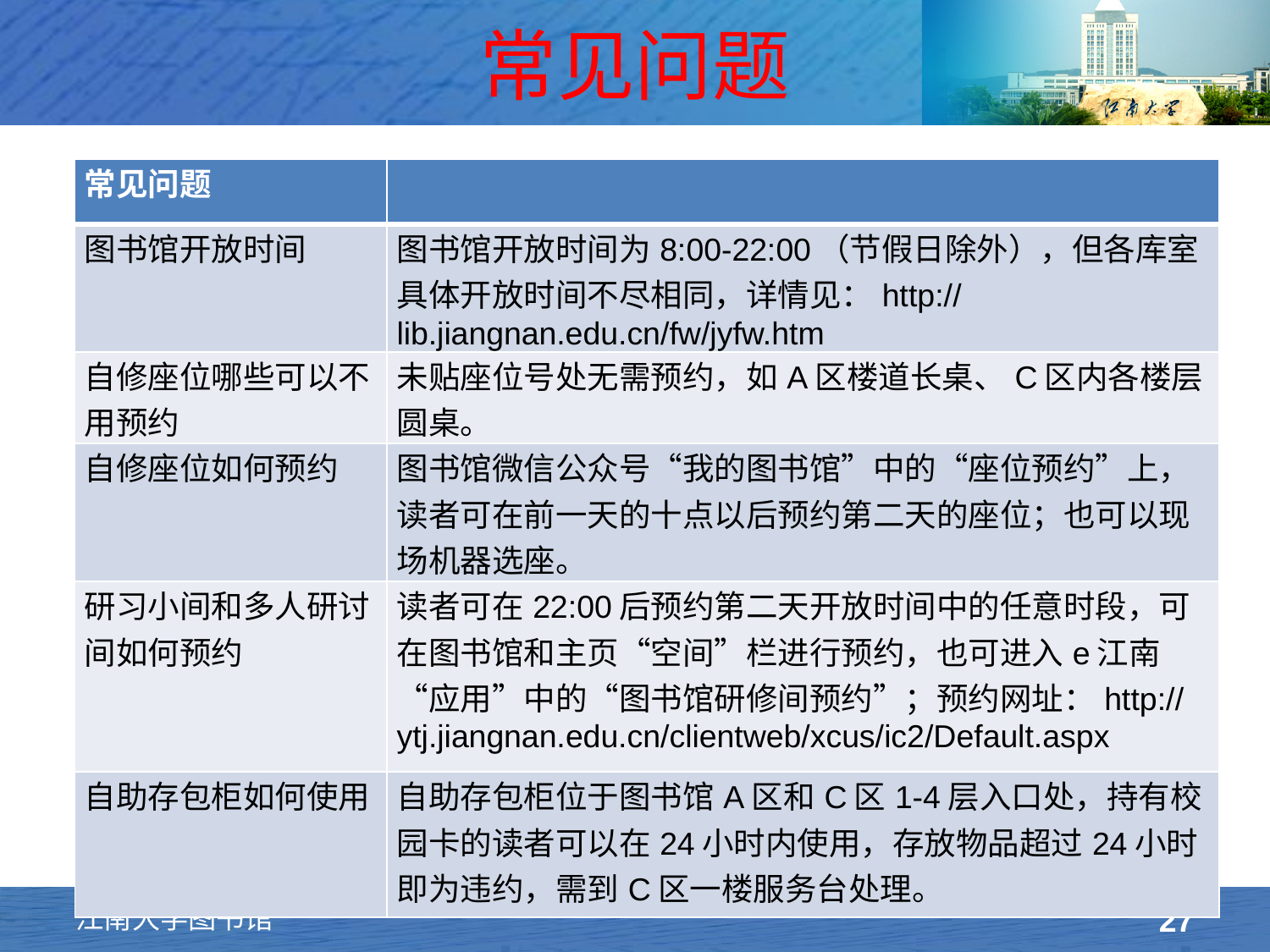

# 常见问题
| 常见问题 |  |
| --- | --- |
| 图书馆开放时间 | 图书馆开放时间为8:00-22:00（节假日除外），但各库室具体开放时间不尽相同，详情见：http://lib.jiangnan.edu.cn/fw/jyfw.htm |
| 自修座位哪些可以不用预约 | 未贴座位号处无需预约，如A区楼道长桌、C区内各楼层圆桌。 |
| 自修座位如何预约 | 图书馆微信公众号“我的图书馆”中的“座位预约”上，读者可在前一天的十点以后预约第二天的座位；也可以现场机器选座。 |
| 研习小间和多人研讨间如何预约 | 读者可在22:00后预约第二天开放时间中的任意时段，可在图书馆和主页“空间”栏进行预约，也可进入e江南“应用”中的“图书馆研修间预约”；预约网址：http://ytj.jiangnan.edu.cn/clientweb/xcus/ic2/Default.aspx |
| 自助存包柜如何使用 | 自助存包柜位于图书馆A区和C区1-4层入口处，持有校园卡的读者可以在24小时内使用，存放物品超过24小时即为违约，需到C区一楼服务台处理。 |